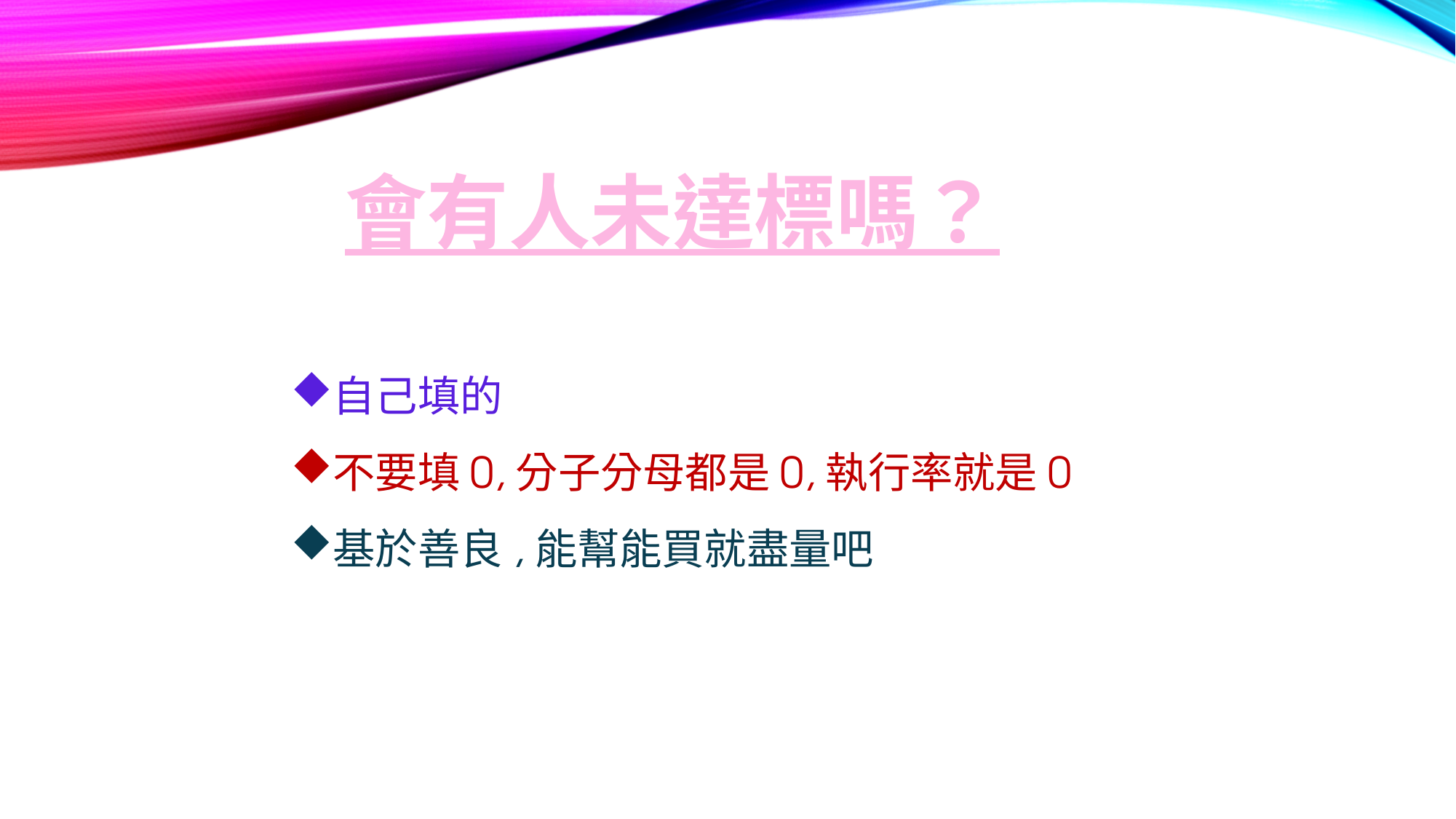

會有人未達標嗎？
自己填的
不要填0,分子分母都是0,執行率就是0
基於善良,能幫能買就盡量吧